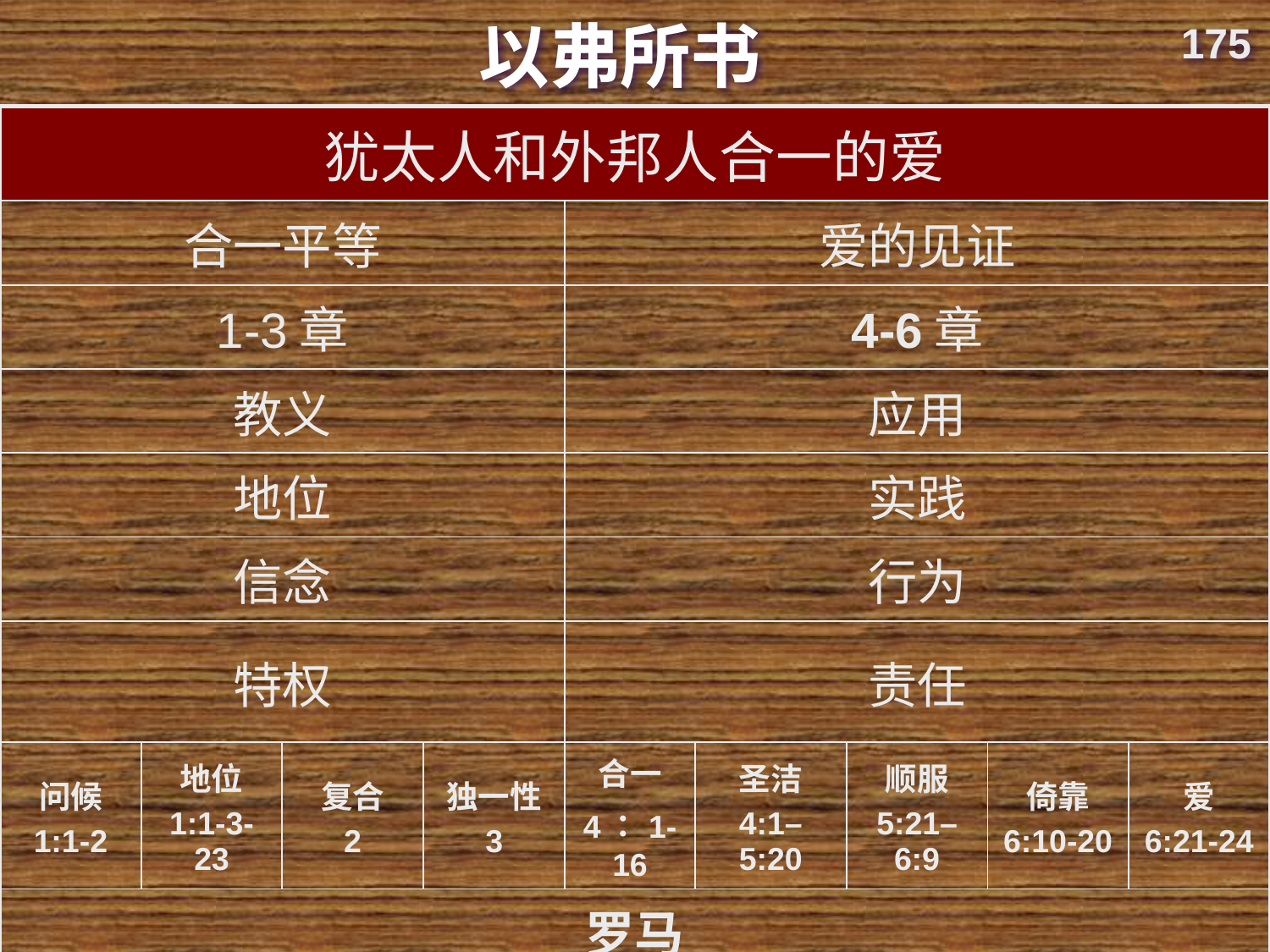

以弗所书
175
| 犹太人和外邦人合一的爱 |  |  |  |  |  |  |  |  |
| --- | --- | --- | --- | --- | --- | --- | --- | --- |
| 合一平等 |  |  |  | 爱的见证 |  |  |  |  |
| 1-3章 |  |  |  | 4-6章 |  |  |  |  |
| 教义 |  |  |  | 应用 |  |  |  |  |
| 地位 |  |  |  | 实践 |  |  |  |  |
| 信念 |  |  |  | 行为 |  |  |  |  |
| 特权 |  |  |  | 责任 |  |  |  |  |
| 问候 1:1-2 | 地位 1:1-3- 23 | 复合 2 | 独一性 3 | 合一 4：1-16 | 圣洁 4:1– 5:20 | 顺服 5:21–6:9 | 倚靠 6:10-20 | 爱 6:21-24 |
| 罗马 |  |  |  |  |  |  |  |  |
| 公元60年夏 (第一次于罗马被监禁) |  |  |  |  |  |  |  |  |